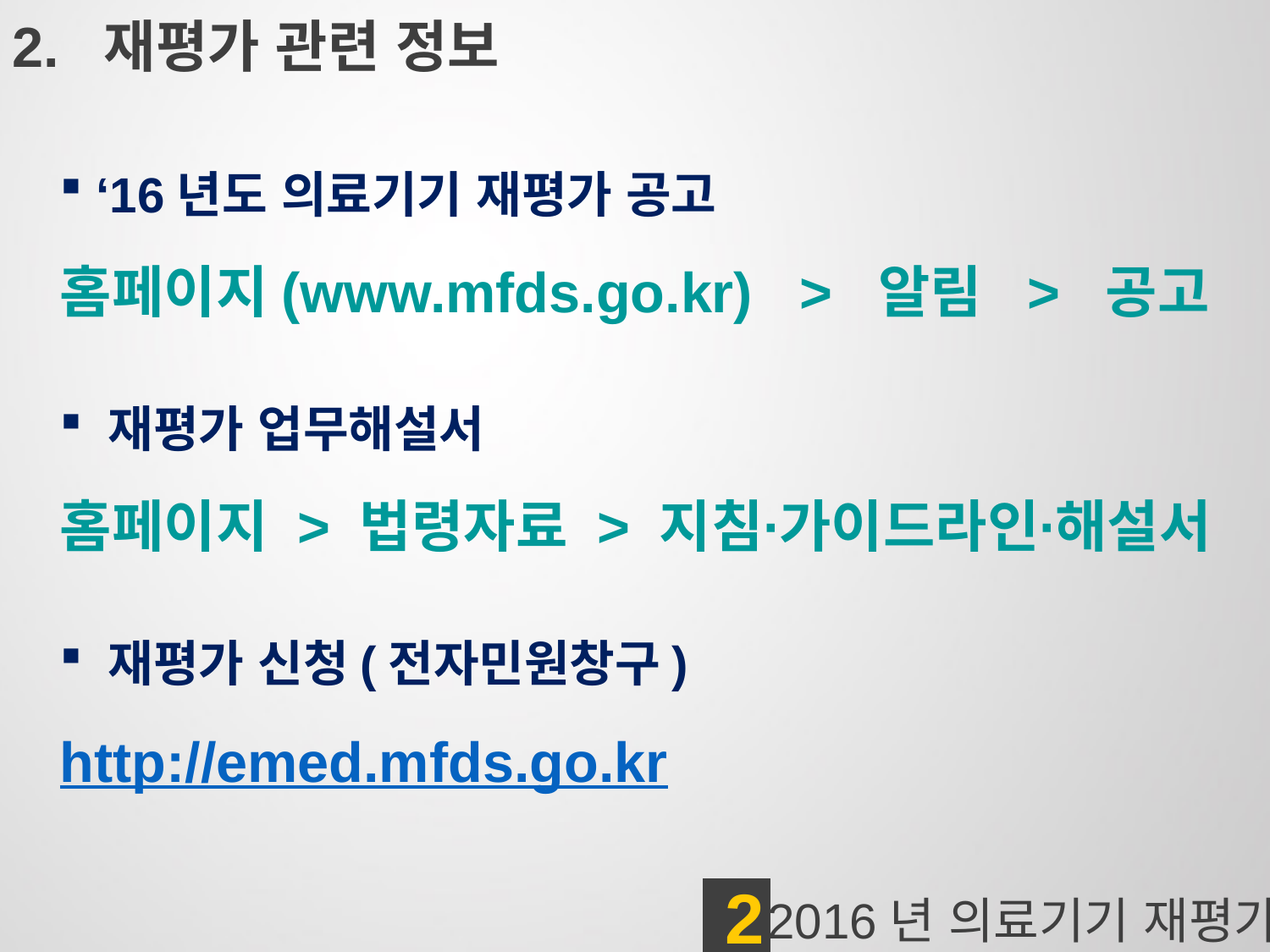

2.  재평가 관련 정보

 ‘16년도 의료기기 재평가 공고
홈페이지(www.mfds.go.kr)   >  알림  >  공고

 재평가 업무해설서
홈페이지 > 법령자료 > 지침∙가이드라인∙해설서

 재평가 신청(전자민원창구)
http://emed.mfds.go.kr

2

2016년 의료기기 재평가